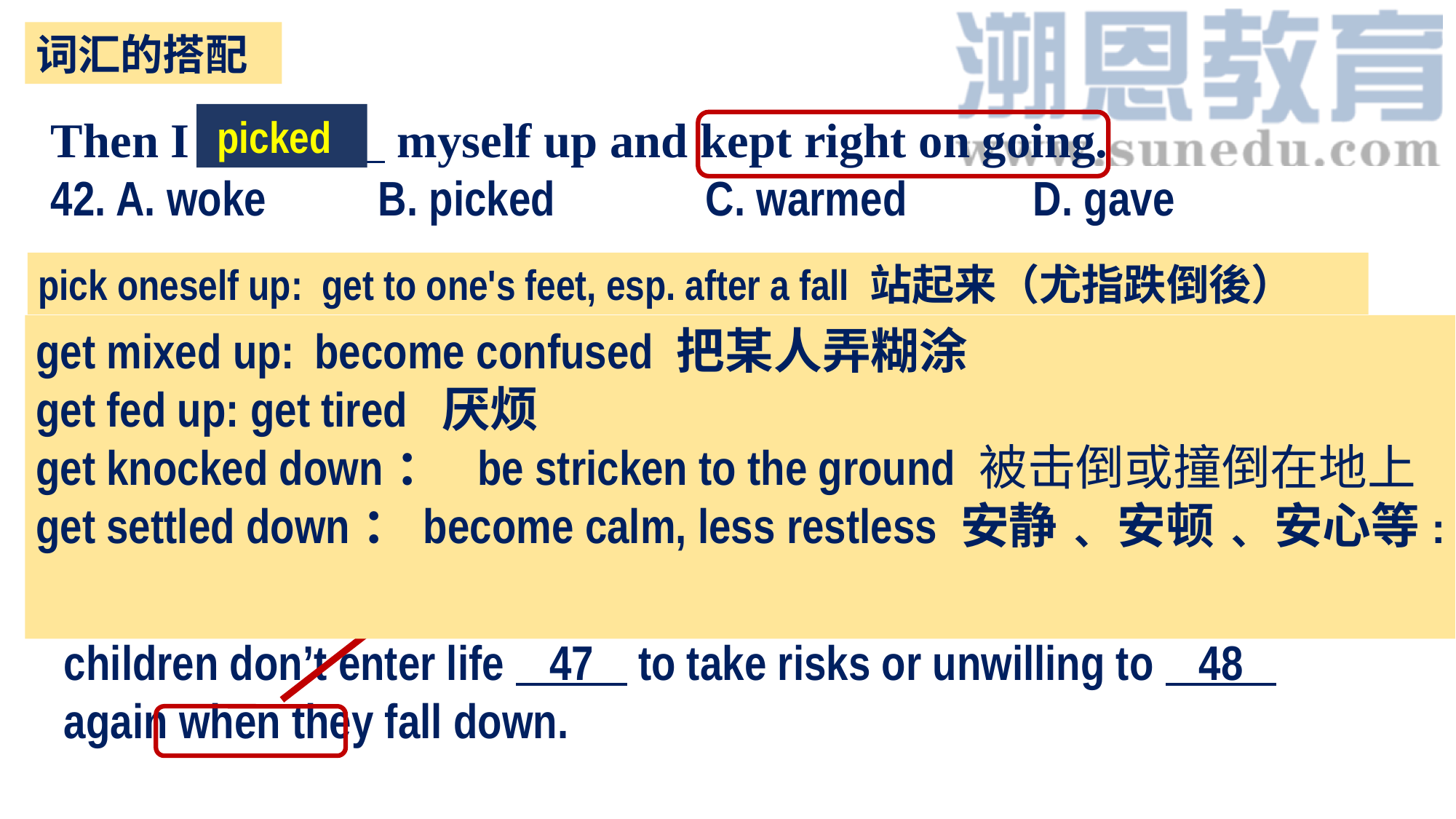

词汇的搭配
Then I      42       myself up and kept right on going.
42. A. woke 	B. picked		C. warmed 		D. gave

 picked

pick oneself up:  get to one's feet, esp. after a fall 站起来（尤指跌倒後）
get mixed up:  become confused 把某人弄糊涂
get fed up: get tired  厌烦
get knocked down：  be stricken to the ground 被击倒或撞倒在地上
get settled down： become calm, less restless 安静﹑ 安顿﹑ 安心等:
 knocked down
We are almost certain to get            53             at some point during the process of achieving our goal.
53. A. mixed up 	 B. fed up 	  C. knocked down 	    D. settled down
Mom loves to use this story as an    46   . It reminds her that children don’t enter life    47    to take risks or unwilling to    48    again when they fall down.